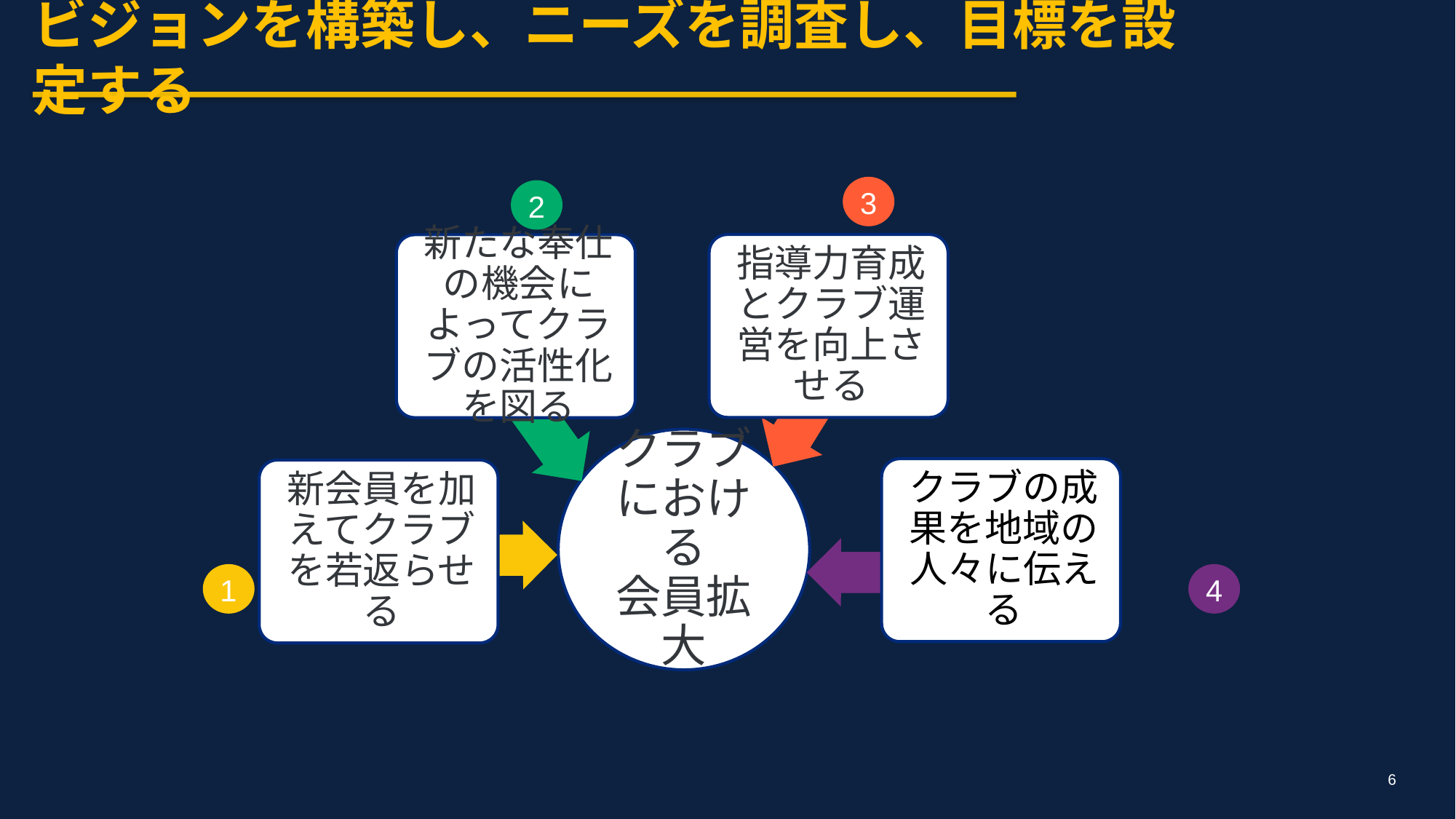

ビジョンを構築し、ニーズを調査し、目標を設定する

クラブにおける
会員拡大
新会員を加えてクラブを若返らせる
新たな奉仕の機会によってクラブの活性化を図る
指導力育成とクラブ運営を向上させる
クラブの成果を地域の人々に伝える
3
2
4
1
6